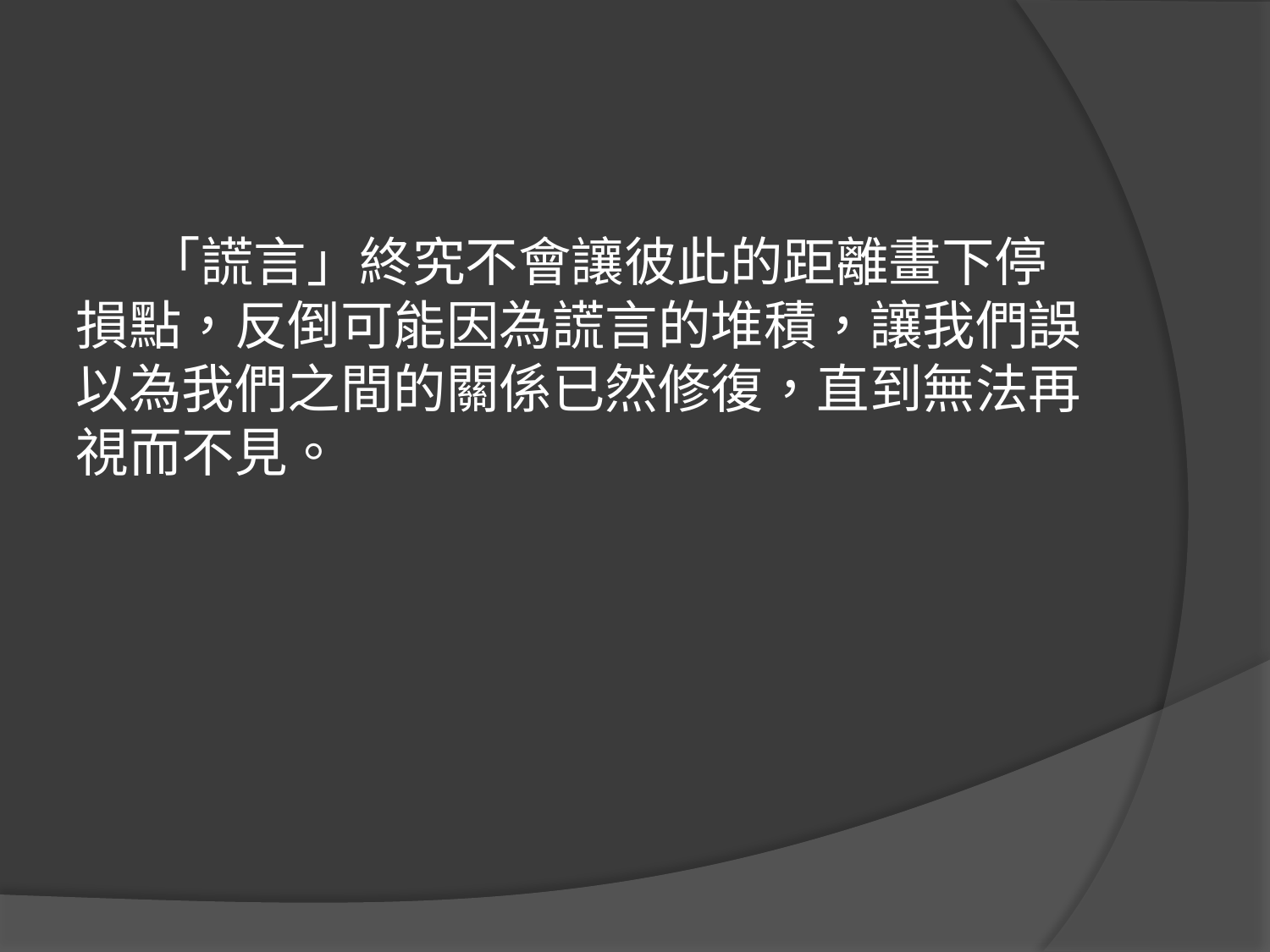

#
     「謊言」終究不會讓彼此的距離畫下停損點，反倒可能因為謊言的堆積，讓我們誤以為我們之間的關係已然修復，直到無法再視而不見。